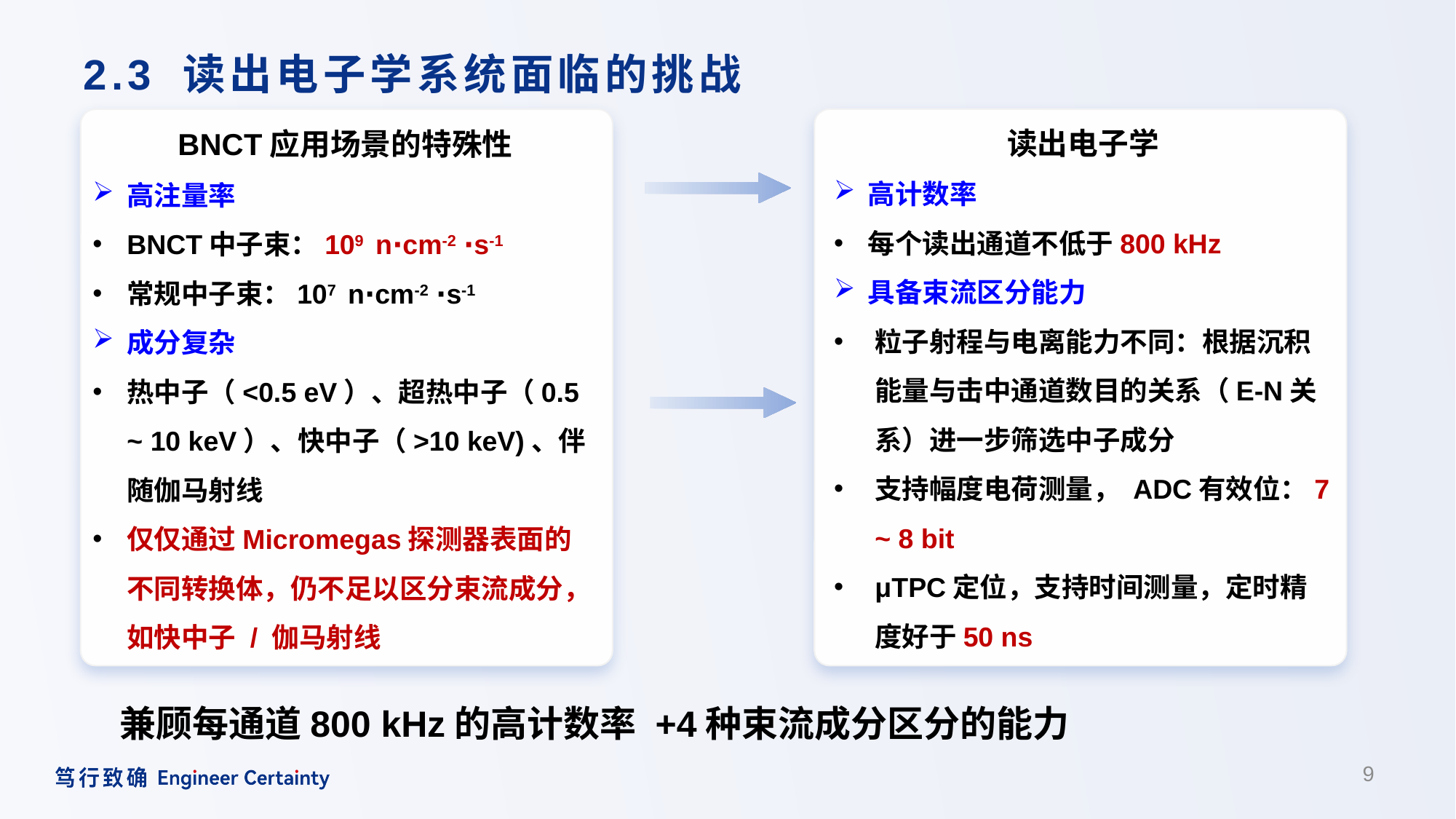

# 2.3 读出电子学系统面临的挑战
读出电子学
高计数率
每个读出通道不低于800 kHz
具备束流区分能力
粒子射程与电离能力不同：根据沉积能量与击中通道数目的关系（E-N关系）进一步筛选中子成分
支持幅度电荷测量， ADC有效位：7 ~ 8 bit
μTPC定位，支持时间测量，定时精度好于50 ns

BNCT应用场景的特殊性
高注量率
BNCT中子束：109  n⋅cm-2 ⋅s-1
常规中子束：107  n⋅cm-2 ⋅s-1
成分复杂
热中子（<0.5 eV）、超热中子（0.5 ~ 10 keV）、快中子（>10 keV)、伴随伽马射线
仅仅通过Micromegas探测器表面的不同转换体，仍不足以区分束流成分，如快中子 / 伽马射线

兼顾每通道800 kHz的高计数率 +4种束流成分区分的能力